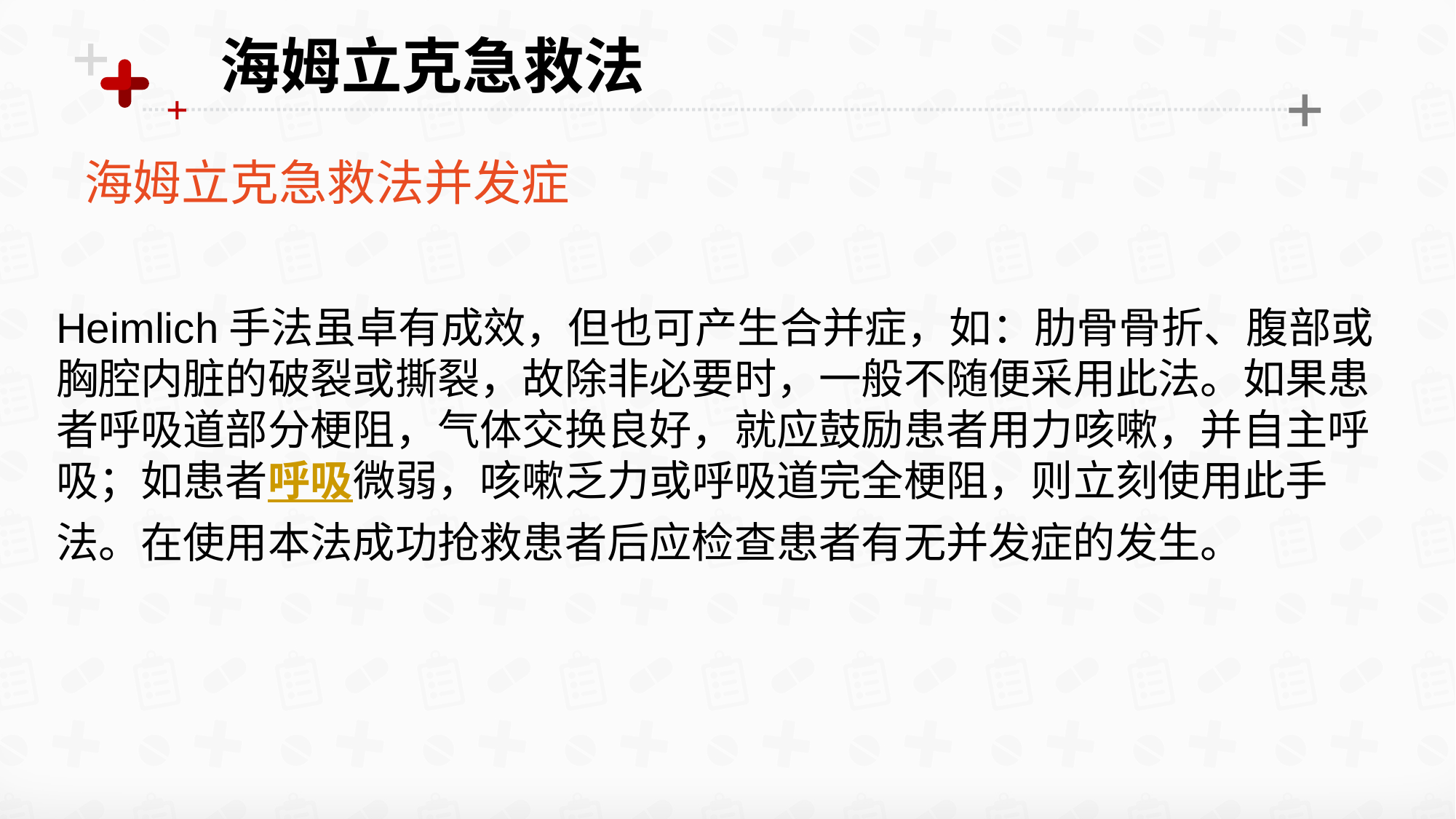

海姆立克急救法
海姆立克急救法并发症

Heimlich手法虽卓有成效，但也可产生合并症，如：肋骨骨折、腹部或胸腔内脏的破裂或撕裂，故除非必要时，一般不随便采用此法。如果患者呼吸道部分梗阻，气体交换良好，就应鼓励患者用力咳嗽，并自主呼吸；如患者呼吸微弱，咳嗽乏力或呼吸道完全梗阻，则立刻使用此手法。在使用本法成功抢救患者后应检查患者有无并发症的发生。